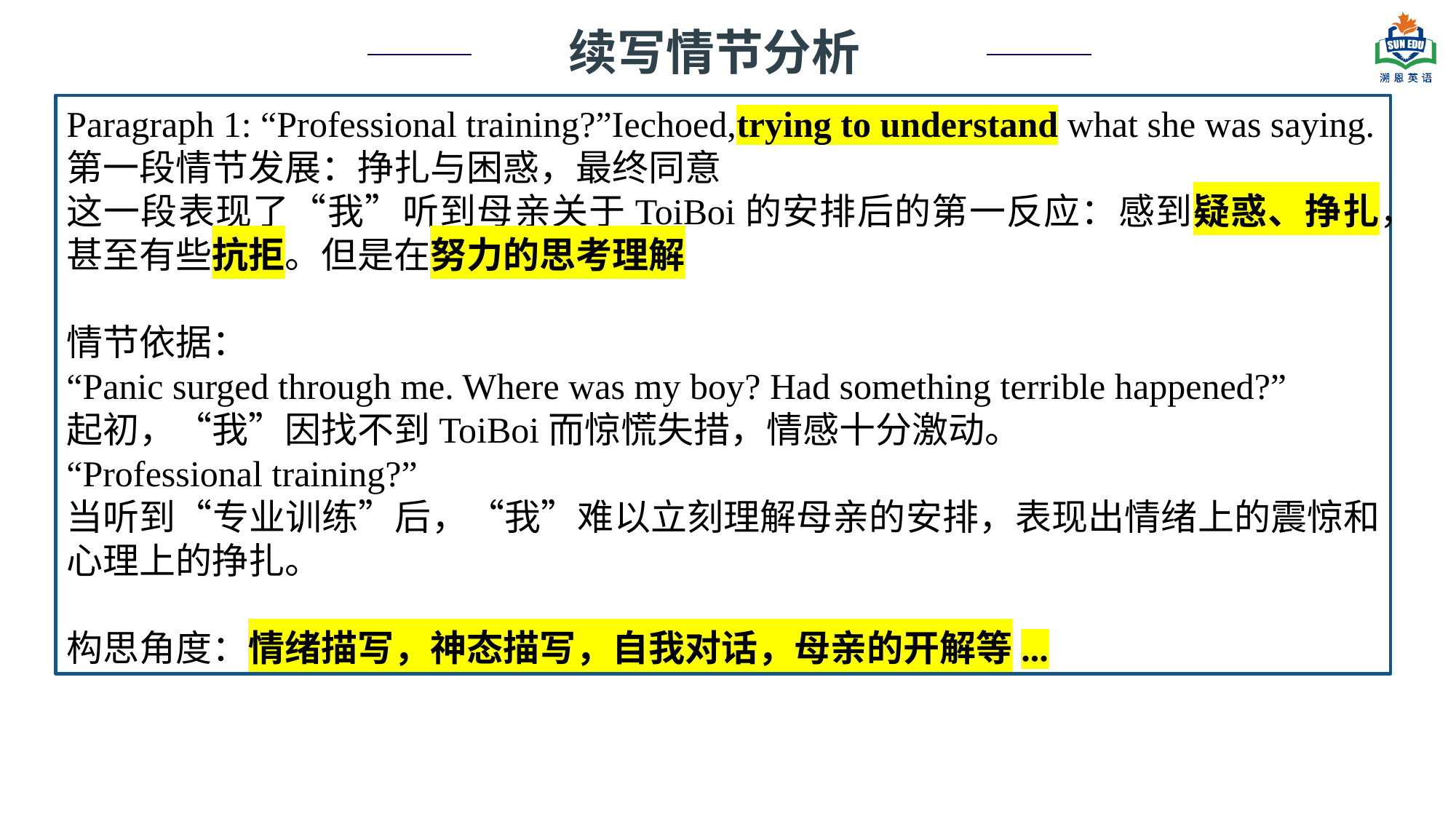

续写情节分析
Paragraph 1: “Professional training?”Iechoed,trying to understand what she was saying.
第一段情节发展：挣扎与困惑，最终同意
这一段表现了“我”听到母亲关于ToiBoi的安排后的第一反应：感到疑惑、挣扎，甚至有些抗拒。但是在努力的思考理解

情节依据：
“Panic surged through me. Where was my boy? Had something terrible happened?”
起初，“我”因找不到ToiBoi而惊慌失措，情感十分激动。
“Professional training?”
当听到“专业训练”后，“我”难以立刻理解母亲的安排，表现出情绪上的震惊和心理上的挣扎。

构思角度：情绪描写，神态描写，自我对话，母亲的开解等...